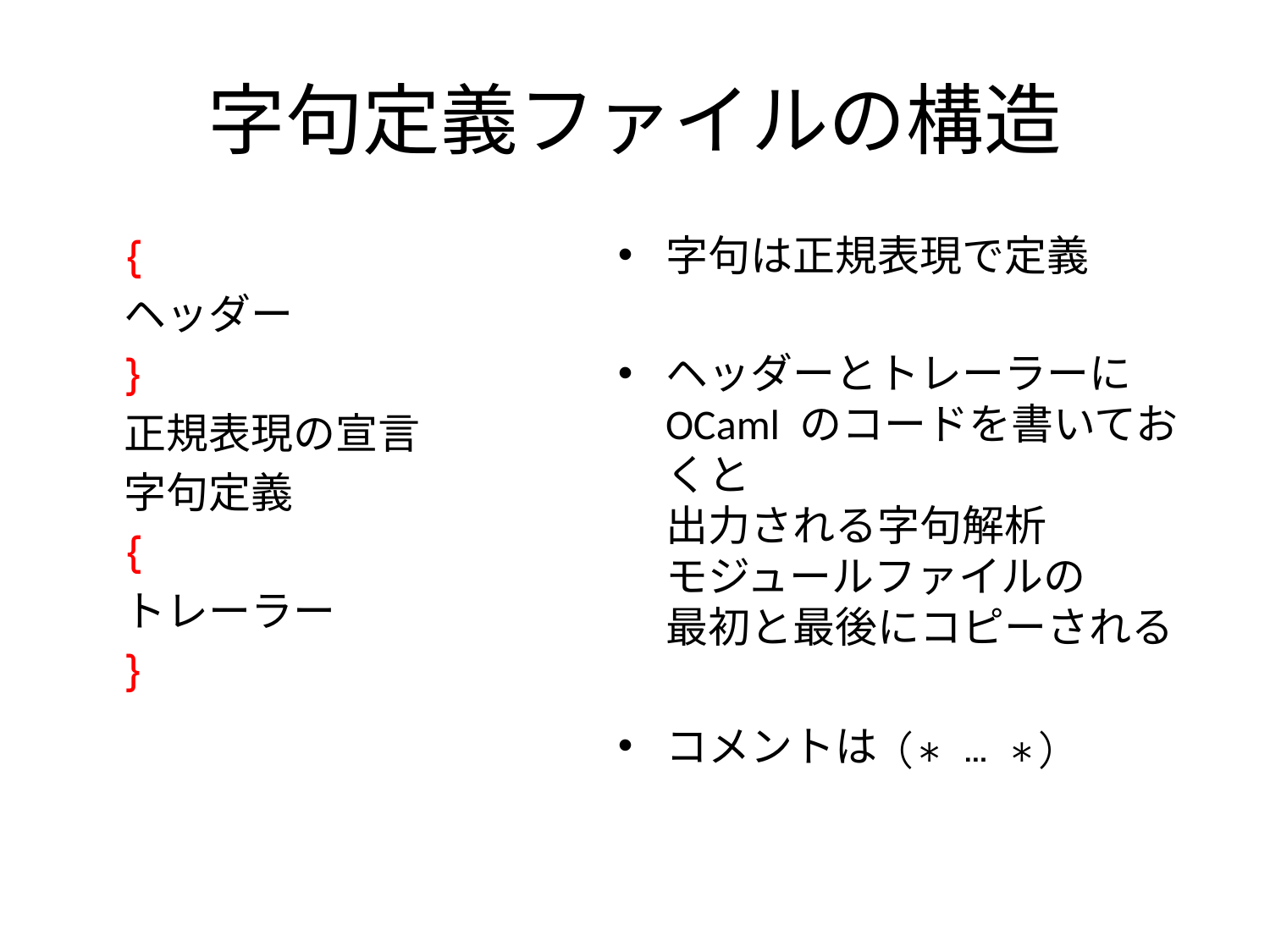

# 字句定義ファイルの構造
{
ヘッダー
}
正規表現の宣言
字句定義
{
トレーラー
}
字句は正規表現で定義

ヘッダーとトレーラーに
OCaml のコードを書いておくと
出力される字句解析
モジュールファイルの
最初と最後にコピーされる

コメントは (* … *)